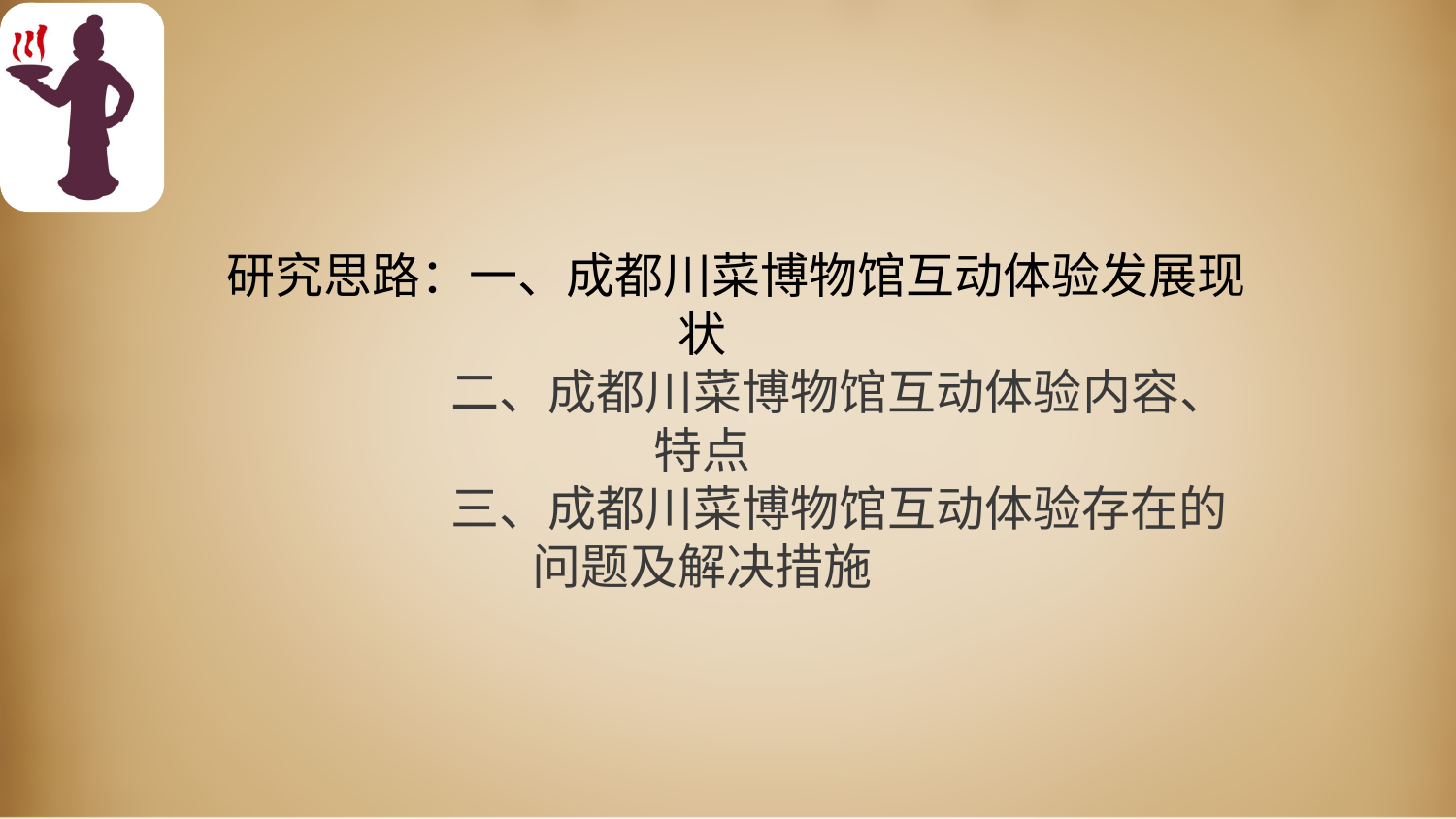

研究思路：一、成都川菜博物馆互动体验发展现状
                        二、成都川菜博物馆互动体验内容、特点
                        三、成都川菜博物馆互动体验存在的问题及解决措施